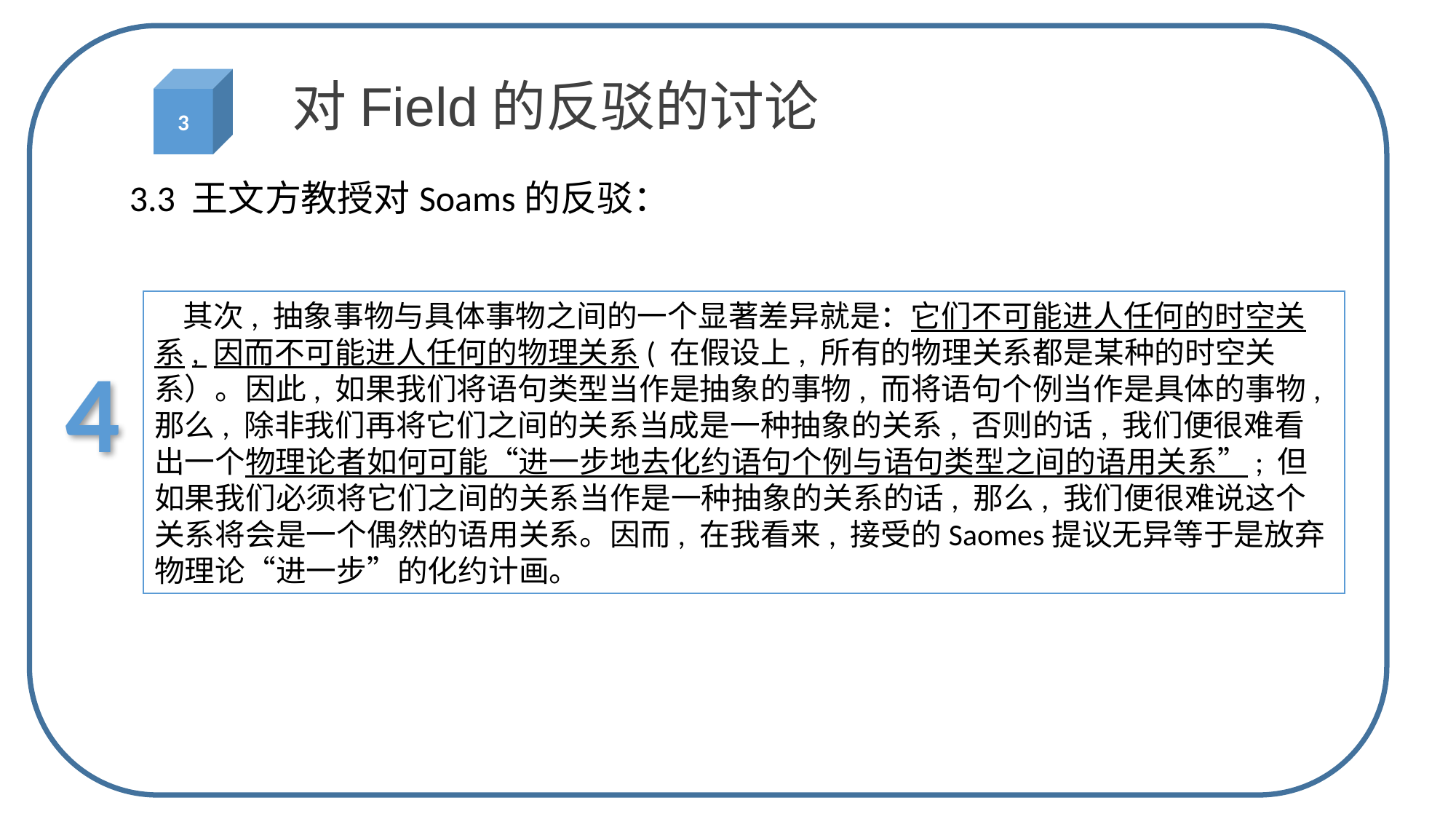

3
对Field的反驳的讨论

3.3 王文方教授对Soams的反驳：
其次, 抽象事物与具体事物之间的一个显著差异就是：它们不可能进人任何的时空关系, 因而不可能进人任何的物理关系( 在假设上, 所有的物理关系都是某种的时空关系）。因此, 如果我们将语句类型当作是抽象的事物, 而将语句个例当作是具体的事物, 那么, 除非我们再将它们之间的关系当成是一种抽象的关系, 否则的话, 我们便很难看出一个物理论者如何可能“进一步地去化约语句个例与语句类型之间的语用关系”; 但如果我们必须将它们之间的关系当作是一种抽象的关系的话, 那么, 我们便很难说这个关系将会是一个偶然的语用关系。因而, 在我看来, 接受的Saomes提议无异等于是放弃物理论“进一步”的化约计画。
4